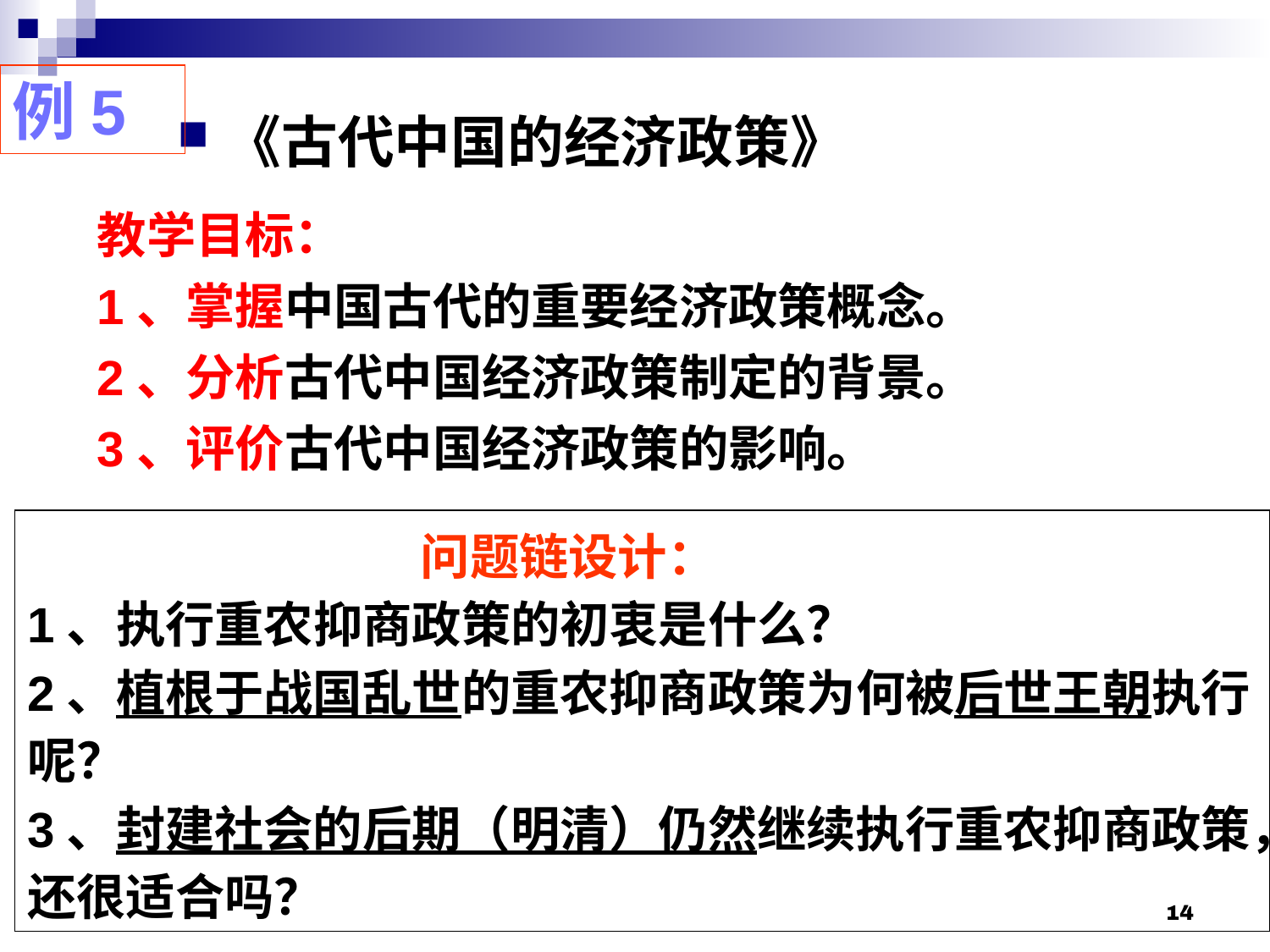

例5
《古代中国的经济政策》
教学目标：
1、掌握中国古代的重要经济政策概念。
2、分析古代中国经济政策制定的背景。
3、评价古代中国经济政策的影响。
                                  问题链设计：
1、执行重农抑商政策的初衷是什么？
2、植根于战国乱世的重农抑商政策为何被后世王朝执行呢？
3、封建社会的后期（明清）仍然继续执行重农抑商政策，还很适合吗？
14